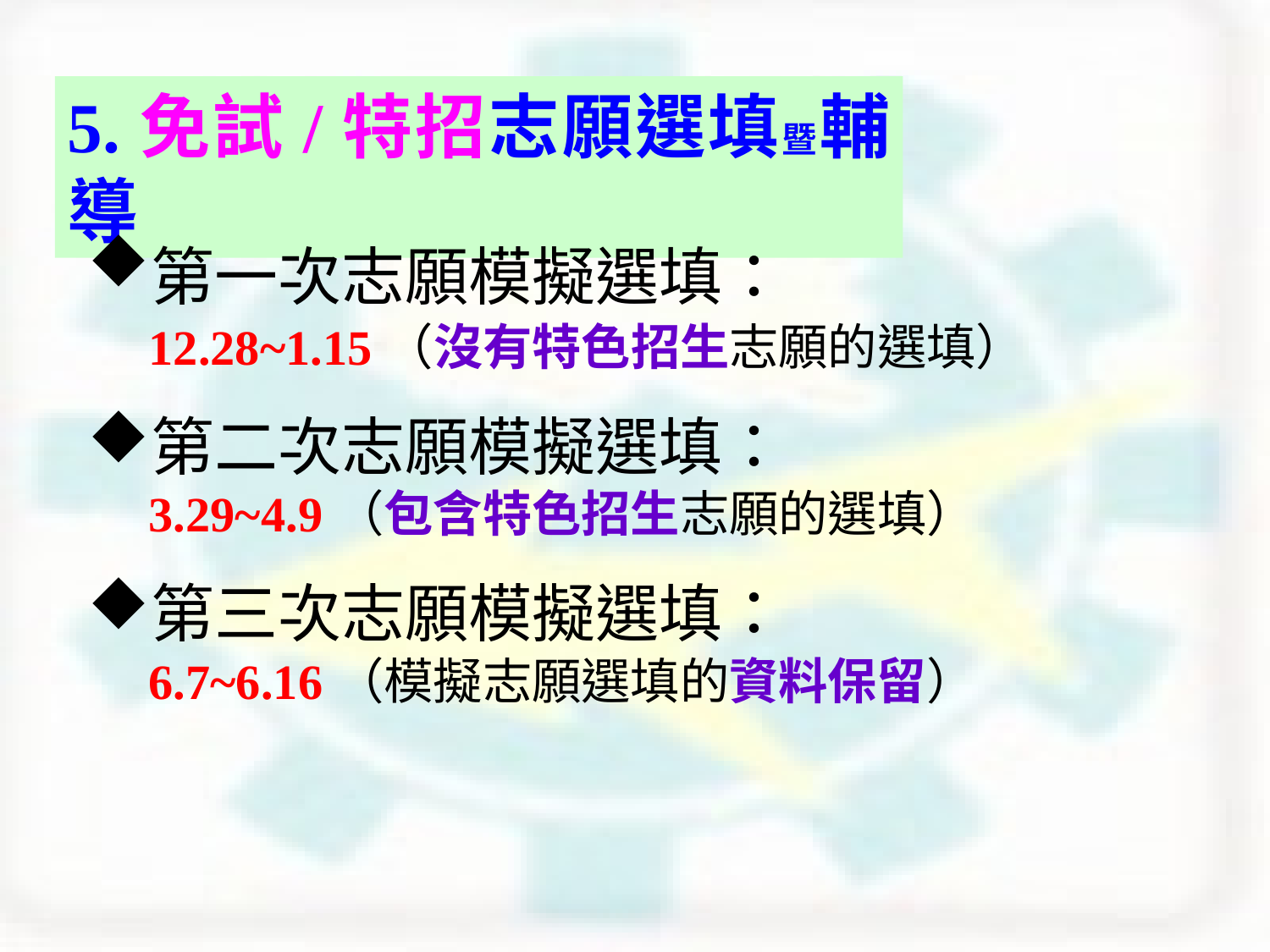

5.免試/特招志願選填暨輔導

第一次志願模擬選填：
     12.28~1.15（沒有特色招生志願的選填）
第二次志願模擬選填：
     3.29~4.9（包含特色招生志願的選填）
第三次志願模擬選填：
     6.7~6.16（模擬志願選填的資料保留）